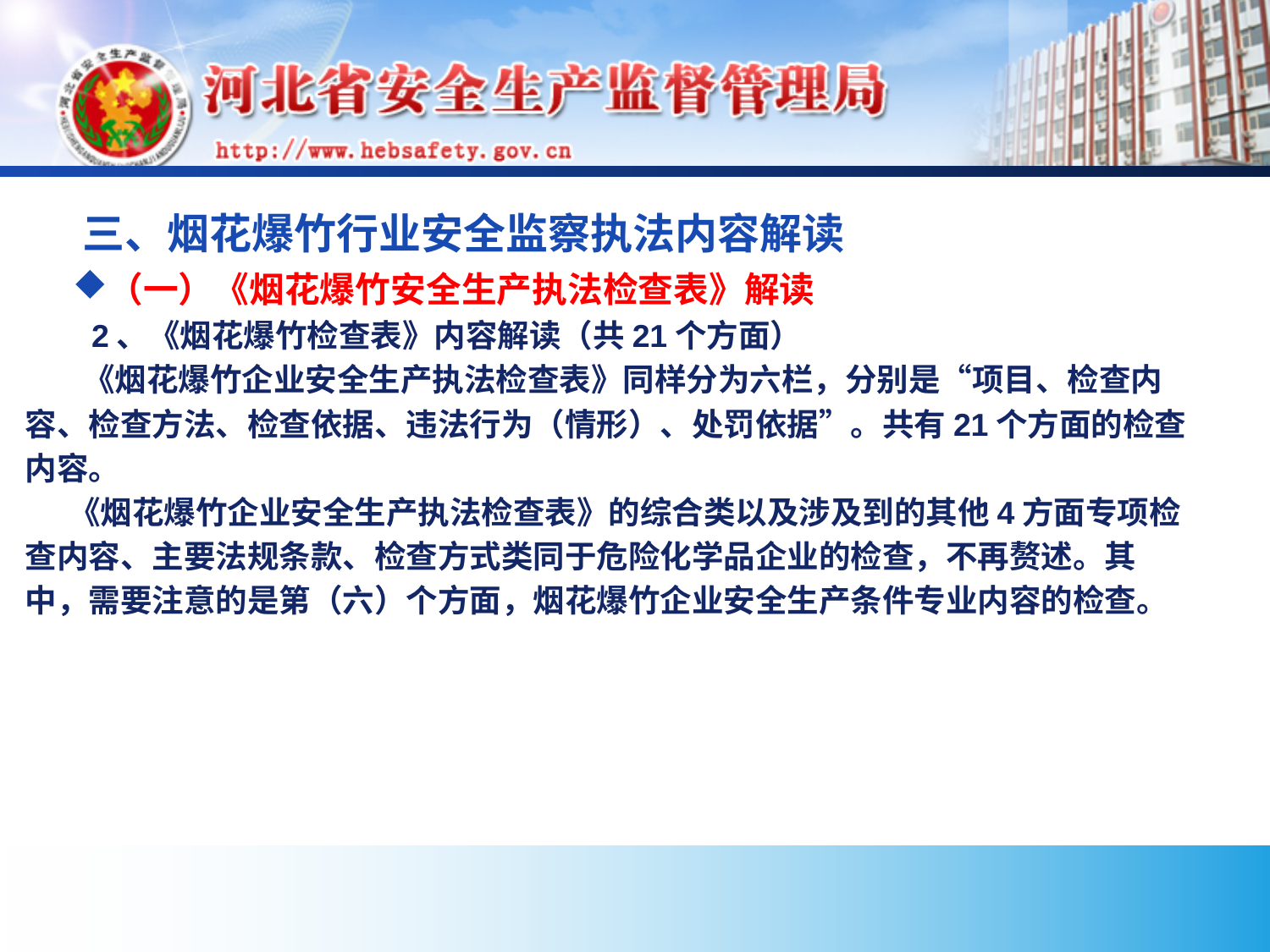

# 三、烟花爆竹行业安全监察执法内容解读
（一）《烟花爆竹安全生产执法检查表》解读
       2、《烟花爆竹检查表》内容解读（共21个方面）
       《烟花爆竹企业安全生产执法检查表》同样分为六栏，分别是“项目、检查内容、检查方法、检查依据、违法行为（情形）、处罚依据”。共有21个方面的检查内容。
     《烟花爆竹企业安全生产执法检查表》的综合类以及涉及到的其他4方面专项检查内容、主要法规条款、检查方式类同于危险化学品企业的检查，不再赘述。其中，需要注意的是第（六）个方面，烟花爆竹企业安全生产条件专业内容的检查。